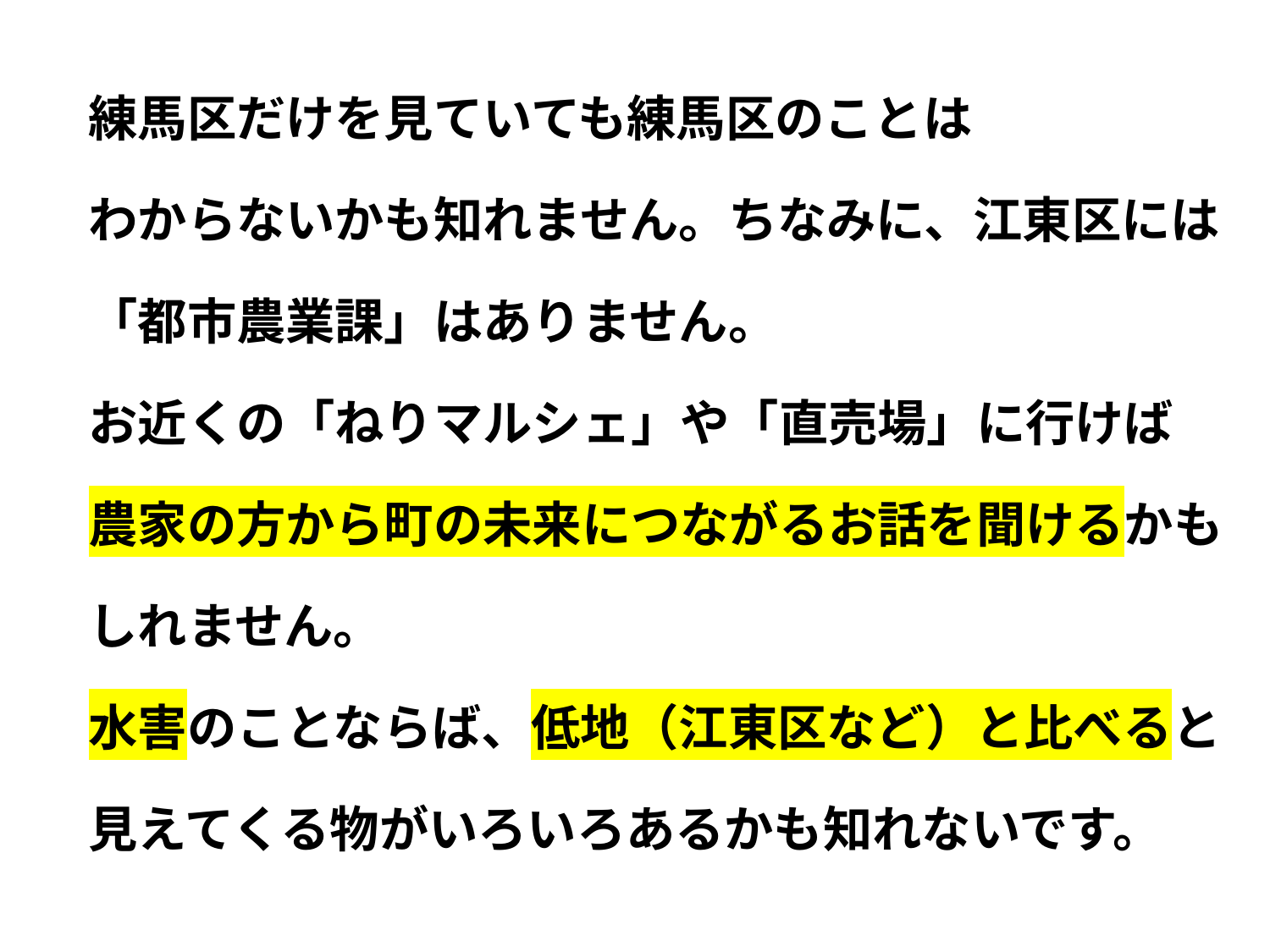

練馬区だけを見ていても練馬区のことは

わからないかも知れません。ちなみに、江東区には

「都市農業課」はありません。

お近くの「ねりマルシェ」や「直売場」に行けば

農家の方から町の未来につながるお話を聞けるかも

しれません。

水害のことならば、低地（江東区など）と比べると

見えてくる物がいろいろあるかも知れないです。